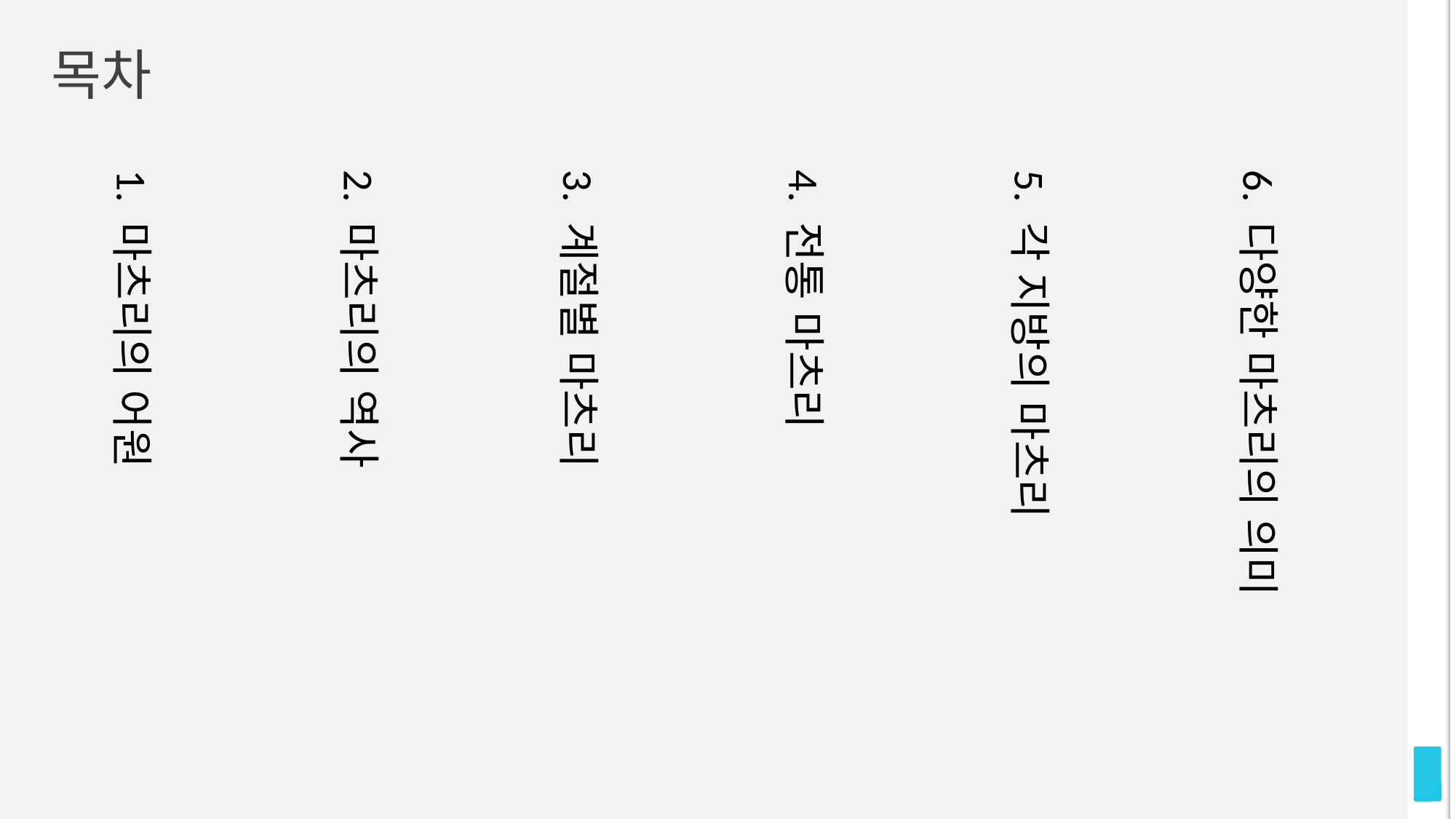

# 목차
6. 다양한 마츠리의 의미
2. 마츠리의 역사
4. 전통 마츠리
3. 계절별 마츠리
5. 각 지방의 마츠리
1. 마츠리의 어원